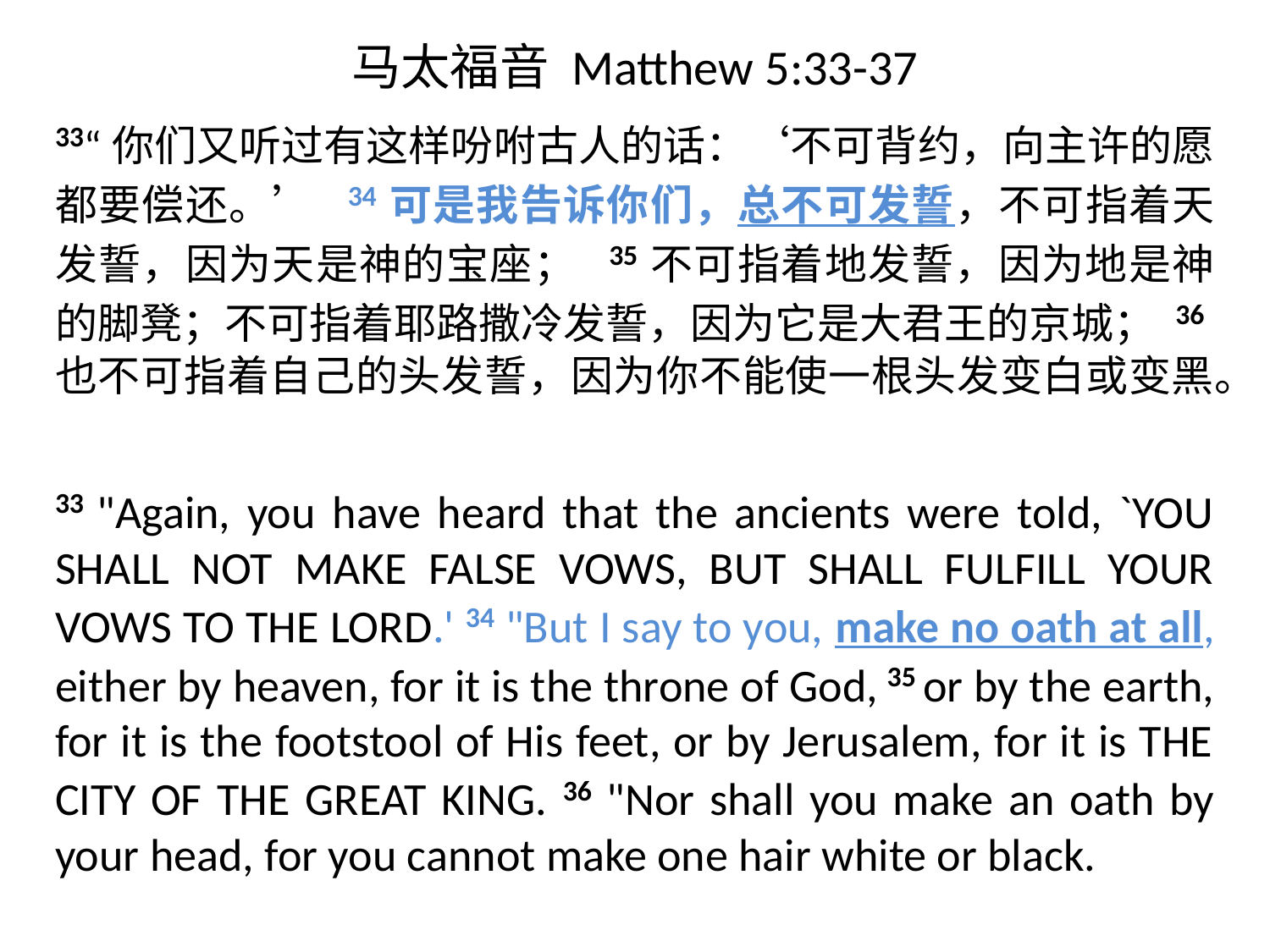

# 马太福音 Matthew 5:33-37
33“你们又听过有这样吩咐古人的话：‘不可背约，向主许的愿都要偿还。’  34可是我告诉你们，总不可发誓，不可指着天发誓，因为天是神的宝座；  35不可指着地发誓，因为地是神的脚凳；不可指着耶路撒冷发誓，因为它是大君王的京城； 36也不可指着自己的头发誓，因为你不能使一根头发变白或变黑。

33 ​"Again, you have heard that the ancients were told, `YOU SHALL NOT MAKE FALSE VOWS, BUT SHALL FULFILL YOUR VOWS TO THE LORD.' 34 ​"But I say to you, make no oath at all, either by heaven, for it is the throne of God, 35 ​or by the earth, for it is the footstool of His feet, or by Jerusalem, for it is THE CITY OF THE GREAT KING. 36 ​"Nor shall you make an oath by your head, for you cannot make one hair white or black.